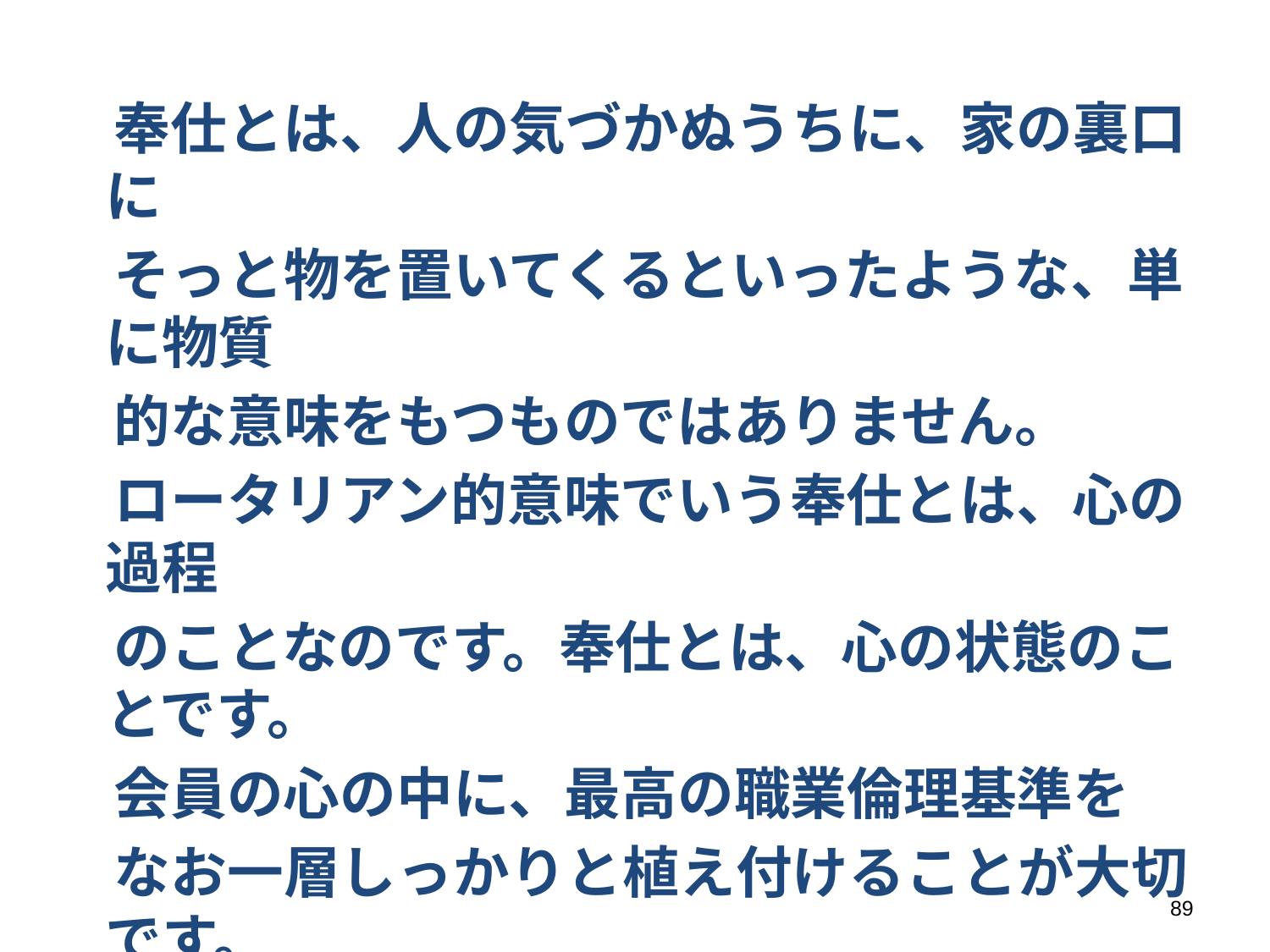

奉仕とは、人の気づかぬうちに、家の裏口に
　そっと物を置いてくるといったような、単に物質
　的な意味をもつものではありません。
　ロータリアン的意味でいう奉仕とは、心の過程
　のことなのです。奉仕とは、心の状態のことです。
　会員の心の中に、最高の職業倫理基準を
　なお一層しっかりと植え付けることが大切です。
　ロータリアンとは、奉仕能力の涵養に専念する
　人のことです。

89